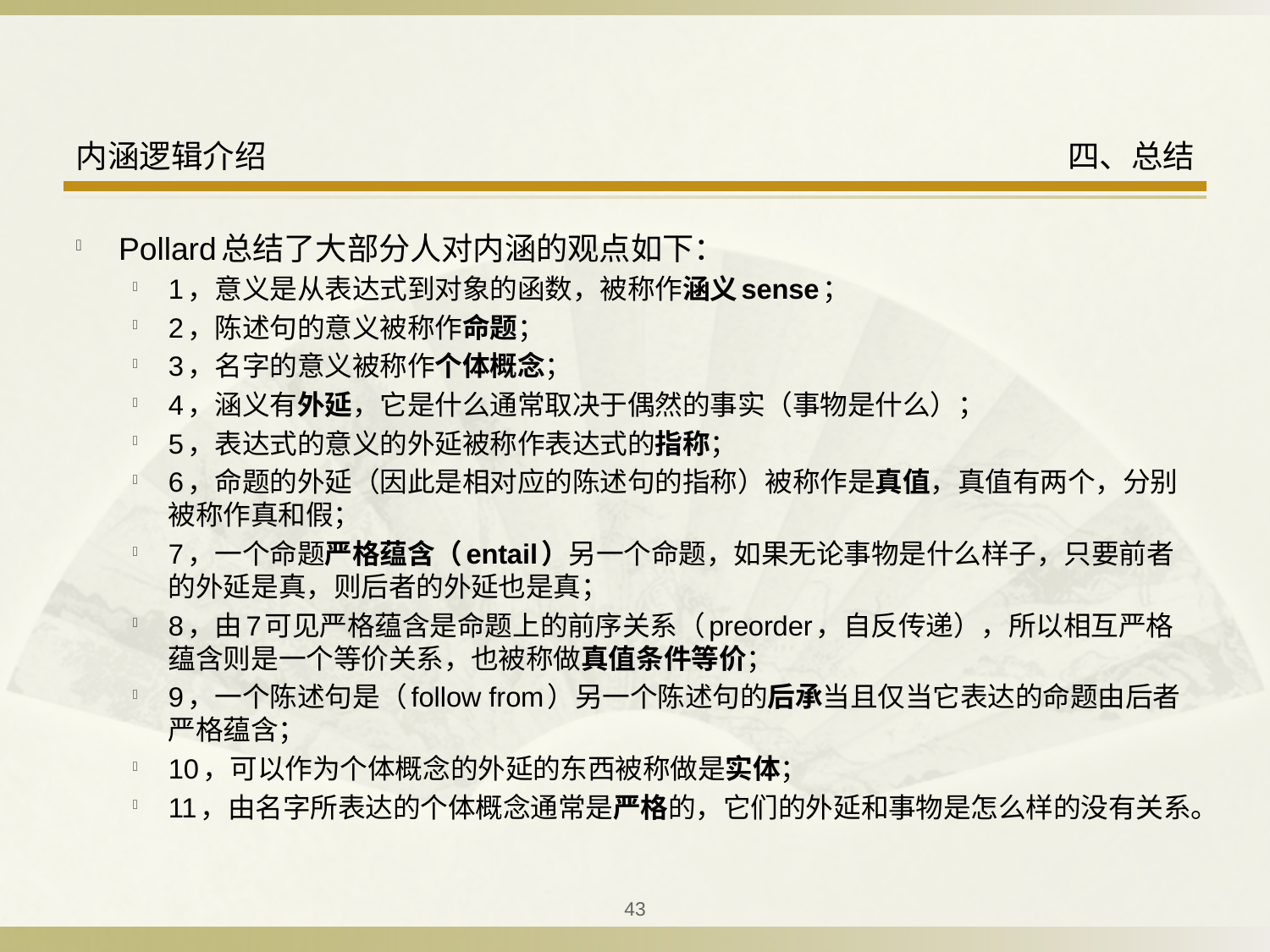

Pollard总结了大部分人对内涵的观点如下：
1，意义是从表达式到对象的函数，被称作涵义sense；
2，陈述句的意义被称作命题；
3，名字的意义被称作个体概念；
4，涵义有外延，它是什么通常取决于偶然的事实（事物是什么）；
5，表达式的意义的外延被称作表达式的指称；
6，命题的外延（因此是相对应的陈述句的指称）被称作是真值，真值有两个，分别被称作真和假；
7，一个命题严格蕴含（entail）另一个命题，如果无论事物是什么样子，只要前者的外延是真，则后者的外延也是真；
8，由7可见严格蕴含是命题上的前序关系（preorder，自反传递），所以相互严格蕴含则是一个等价关系，也被称做真值条件等价；
9，一个陈述句是（follow from）另一个陈述句的后承当且仅当它表达的命题由后者严格蕴含；
10，可以作为个体概念的外延的东西被称做是实体；
11，由名字所表达的个体概念通常是严格的，它们的外延和事物是怎么样的没有关系。
43